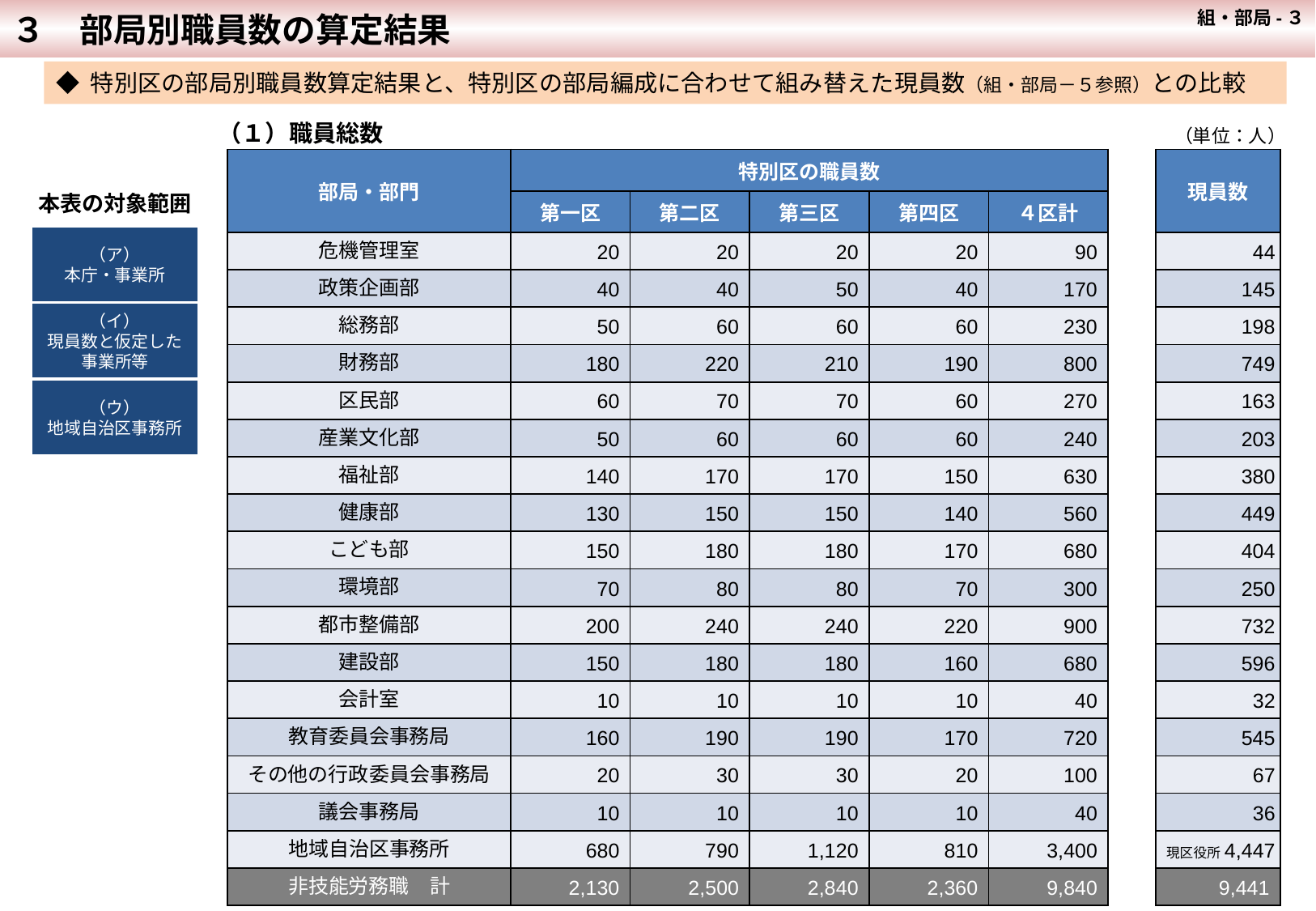

組・部局-３
３　部局別職員数の算定結果
◆ 特別区の部局別職員数算定結果と、特別区の部局編成に合わせて組み替えた現員数（組・部局－５参照）との比較
（１）職員総数
（単位：人）
| 部局・部門 | 特別区の職員数 |  |  |  |  |  | 現員数 |
| --- | --- | --- | --- | --- | --- | --- | --- |
|  | 第一区 | 第二区 | 第三区 | 第四区 | ４区計 |  |  |
| 危機管理室 | 20 | 20 | 20 | 20 | 90 |  | 44 |
| 政策企画部 | 40 | 40 | 50 | 40 | 170 |  | 145 |
| 総務部 | 50 | 60 | 60 | 60 | 230 |  | 198 |
| 財務部 | 180 | 220 | 210 | 190 | 800 |  | 749 |
| 区民部 | 60 | 70 | 70 | 60 | 270 |  | 163 |
| 産業文化部 | 50 | 60 | 60 | 60 | 240 |  | 203 |
| 福祉部 | 140 | 170 | 170 | 150 | 630 |  | 380 |
| 健康部 | 130 | 150 | 150 | 140 | 560 |  | 449 |
| こども部 | 150 | 180 | 180 | 170 | 680 |  | 404 |
| 環境部 | 70 | 80 | 80 | 70 | 300 |  | 250 |
| 都市整備部 | 200 | 240 | 240 | 220 | 900 |  | 732 |
| 建設部 | 150 | 180 | 180 | 160 | 680 |  | 596 |
| 会計室 | 10 | 10 | 10 | 10 | 40 |  | 32 |
| 教育委員会事務局 | 160 | 190 | 190 | 170 | 720 |  | 545 |
| その他の行政委員会事務局 | 20 | 30 | 30 | 20 | 100 |  | 67 |
| 議会事務局 | 10 | 10 | 10 | 10 | 40 |  | 36 |
| 地域自治区事務所 | 680 | 790 | 1,120 | 810 | 3,400 |  | 現区役所4,447 |
| 非技能労務職　計 | 2,130 | 2,500 | 2,840 | 2,360 | 9,840 |  | 9,441 |
本表の対象範囲
（ア）
本庁・事業所
（イ）
現員数と仮定した
事業所等
（ウ）
地域自治区事務所